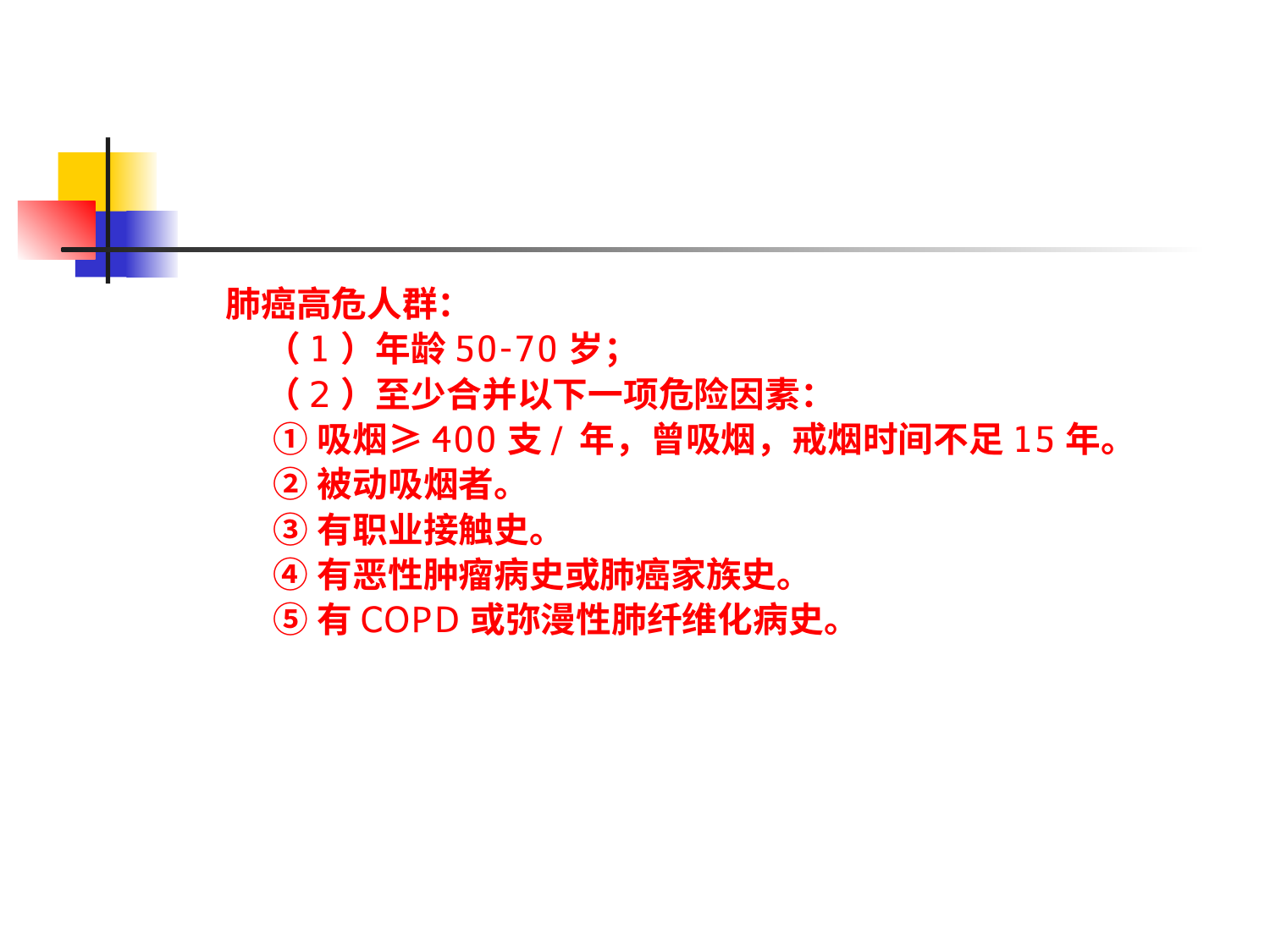

#
     肺癌高危人群：
          （1）年龄50-70岁；
          （2）至少合并以下一项危险因素：
            ①吸烟≥400支/年，曾吸烟，戒烟时间不足15年。
            ②被动吸烟者。
            ③有职业接触史。
            ④有恶性肿瘤病史或肺癌家族史。
            ⑤有COPD或弥漫性肺纤维化病史。